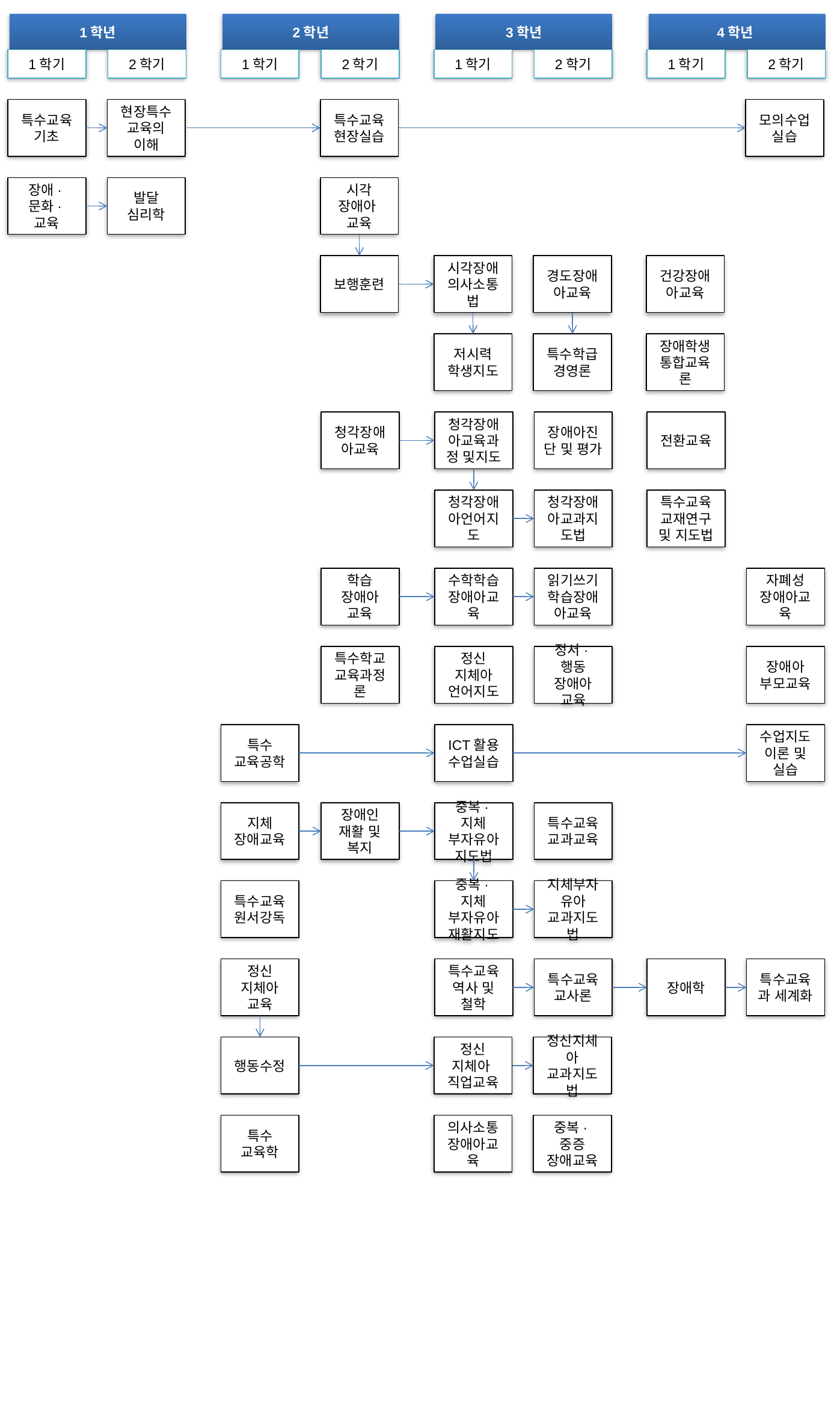

1학년
2학년
3학년
4학년
1학기
2학기
1학기
2학기
1학기
2학기
1학기
2학기
특수교육기초
현장특수교육의 이해
특수교육현장실습
모의수업실습
장애·문화·교육
발달
심리학
시각
장애아
교육
보행훈련
시각장애의사소통법
경도장애아교육
건강장애아교육
저시력
학생지도
특수학급경영론
장애학생
통합교육론
청각장애아교육
청각장애아교육과정 및지도
장애아진단 및 평가
전환교육
청각장애아언어지도
청각장애아교과지도법
특수교육교재연구 및 지도법
학습
장애아
교육
수학학습장애아교육
읽기쓰기학습장애아교육
자폐성
장애아교육
특수학교
교육과정론
정신
지체아
언어지도
정서·행동
장애아
교육
장애아
부모교육
특수
교육공학
ICT활용
수업실습
수업지도 이론 및 실습
지체
장애교육
장애인
재활 및 복지
중복·지체 부자유아
지도법
특수교육교과교육
특수교육원서강독
중복·지체
부자유아재활지도
지체부자유아 교과지도법
정신
지체아
교육
특수교육
역사 및 철학
특수교육
교사론
장애학
특수교육과 세계화
행동수정
정신
지체아
직업교육
정신지체아 교과지도법
특수
교육학
의사소통장애아교육
중복·중증
장애교육